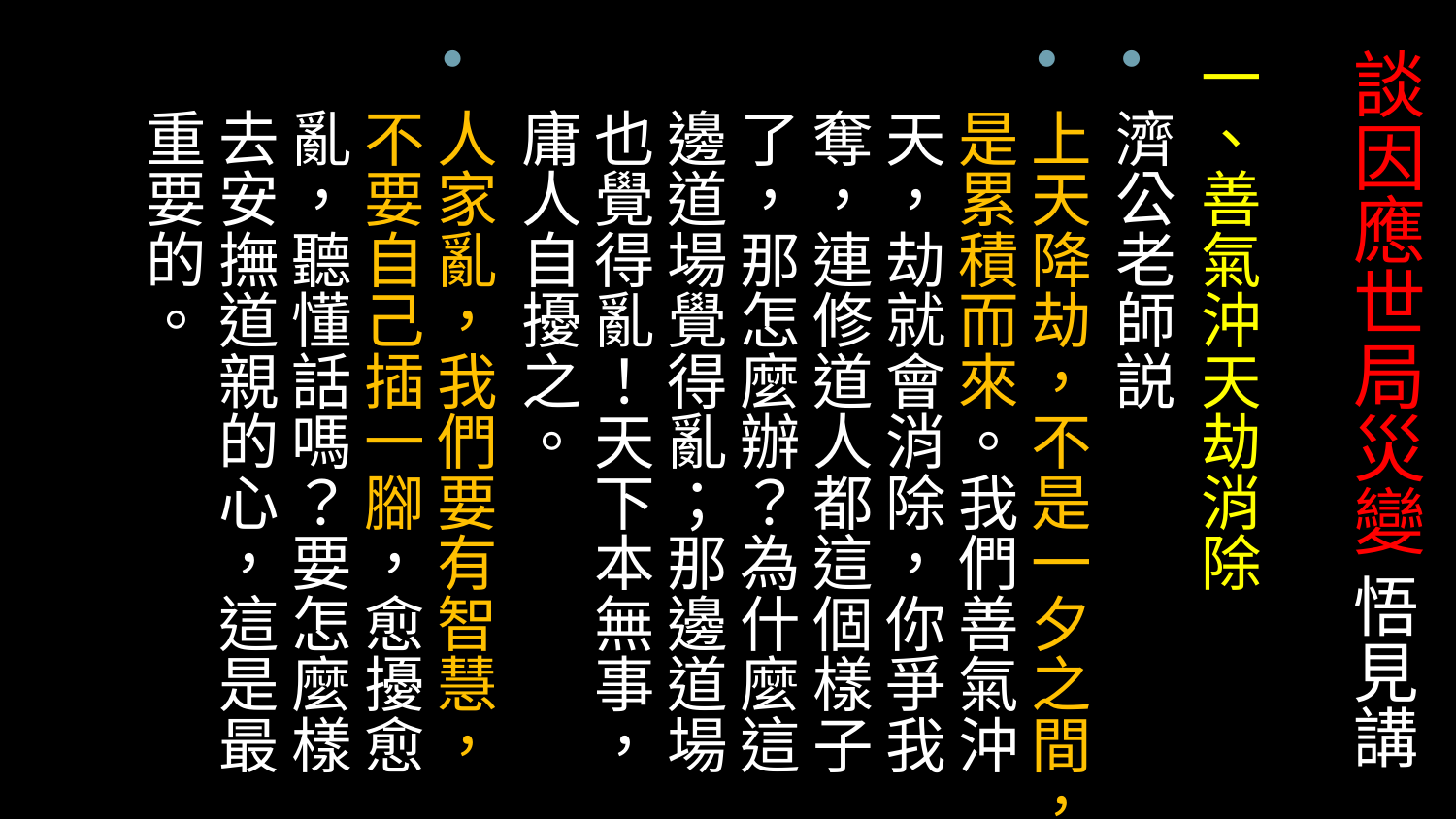

# 談因應世局災變 悟見講
一、善氣沖天劫消除
濟公老師説
上天降劫，不是一夕之間，是累積而來。我們善氣沖天，劫就會消除，你爭我奪，連修道人都這個樣子了，那怎麼辦？為什麼這邊道場覺得亂；那邊道場也覺得亂！天下本無事，庸人自擾之。
人家亂，我們要有智慧，不要自己插一腳，愈擾愈亂，聽懂話嗎？要怎麼樣去安撫道親的心，這是最重要的。